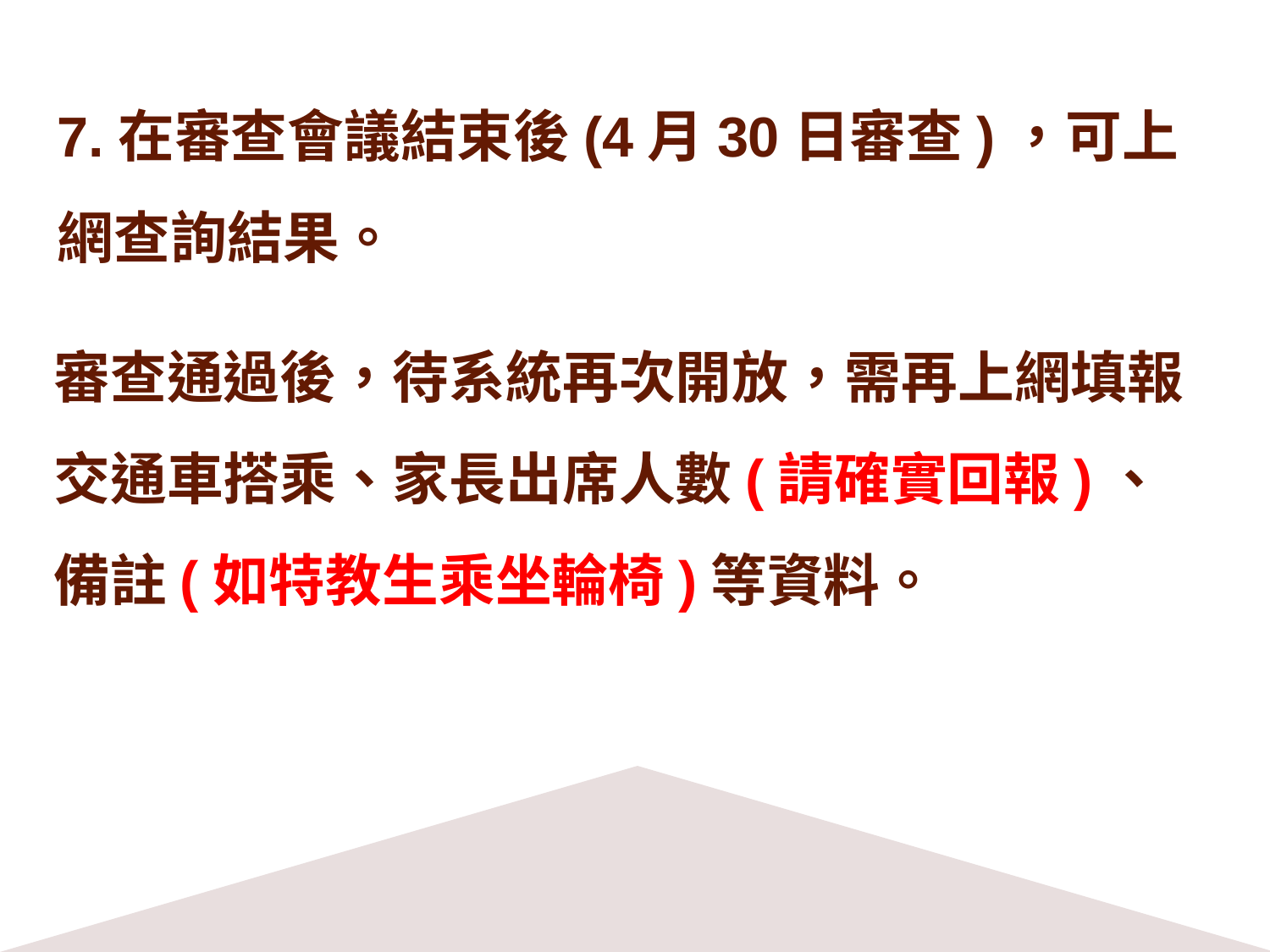

7.在審查會議結束後(4月30日審查)，可上網查詢結果。
審查通過後，待系統再次開放，需再上網填報交通車搭乘、家長出席人數(請確實回報)、備註(如特教生乘坐輪椅)等資料。